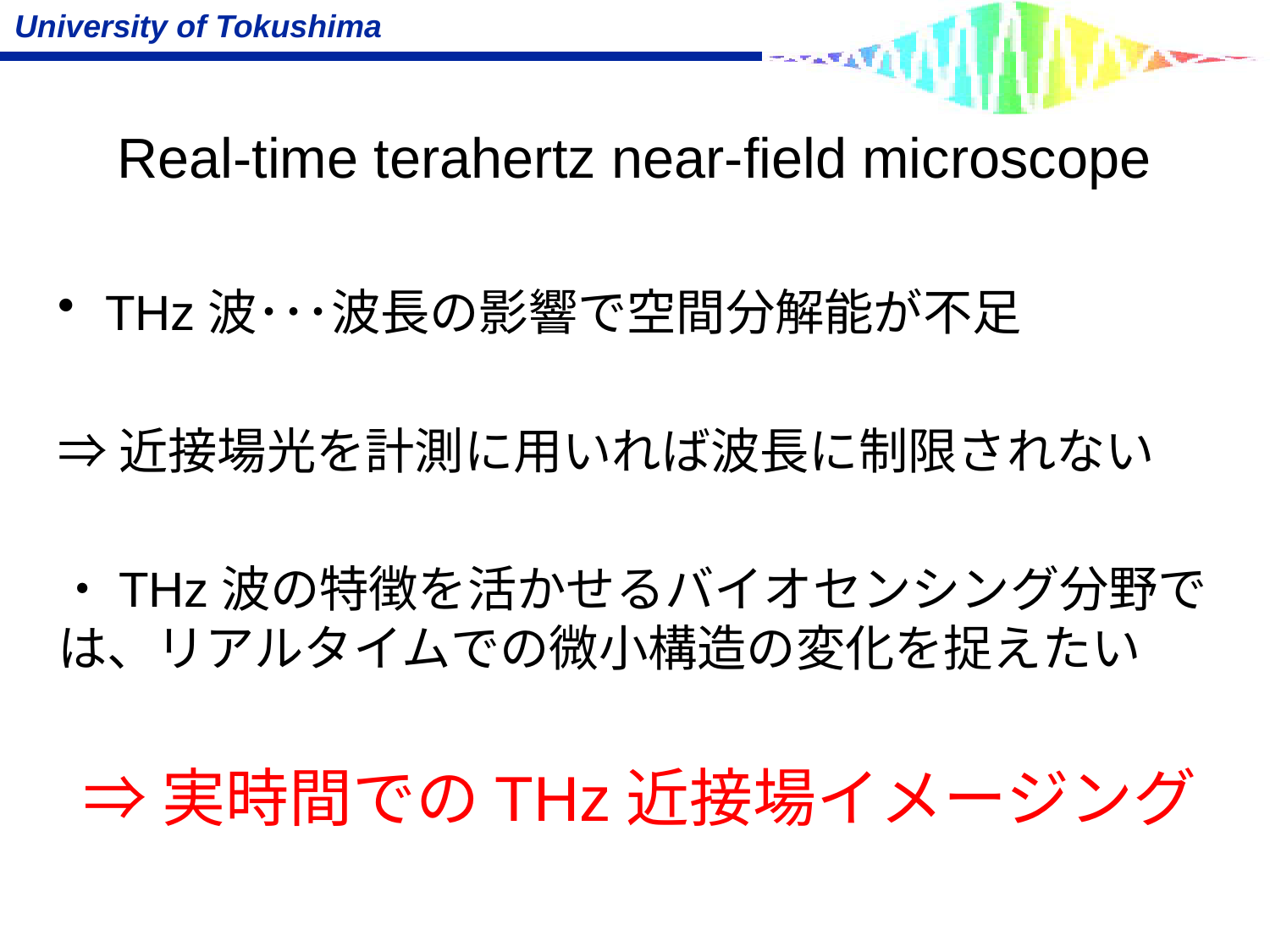

# Real-time terahertz near-field microscope
THz波･･･波長の影響で空間分解能が不足

⇒近接場光を計測に用いれば波長に制限されない

・THz波の特徴を活かせるバイオセンシング分野では、リアルタイムでの微小構造の変化を捉えたい

⇒実時間でのTHz近接場イメージング